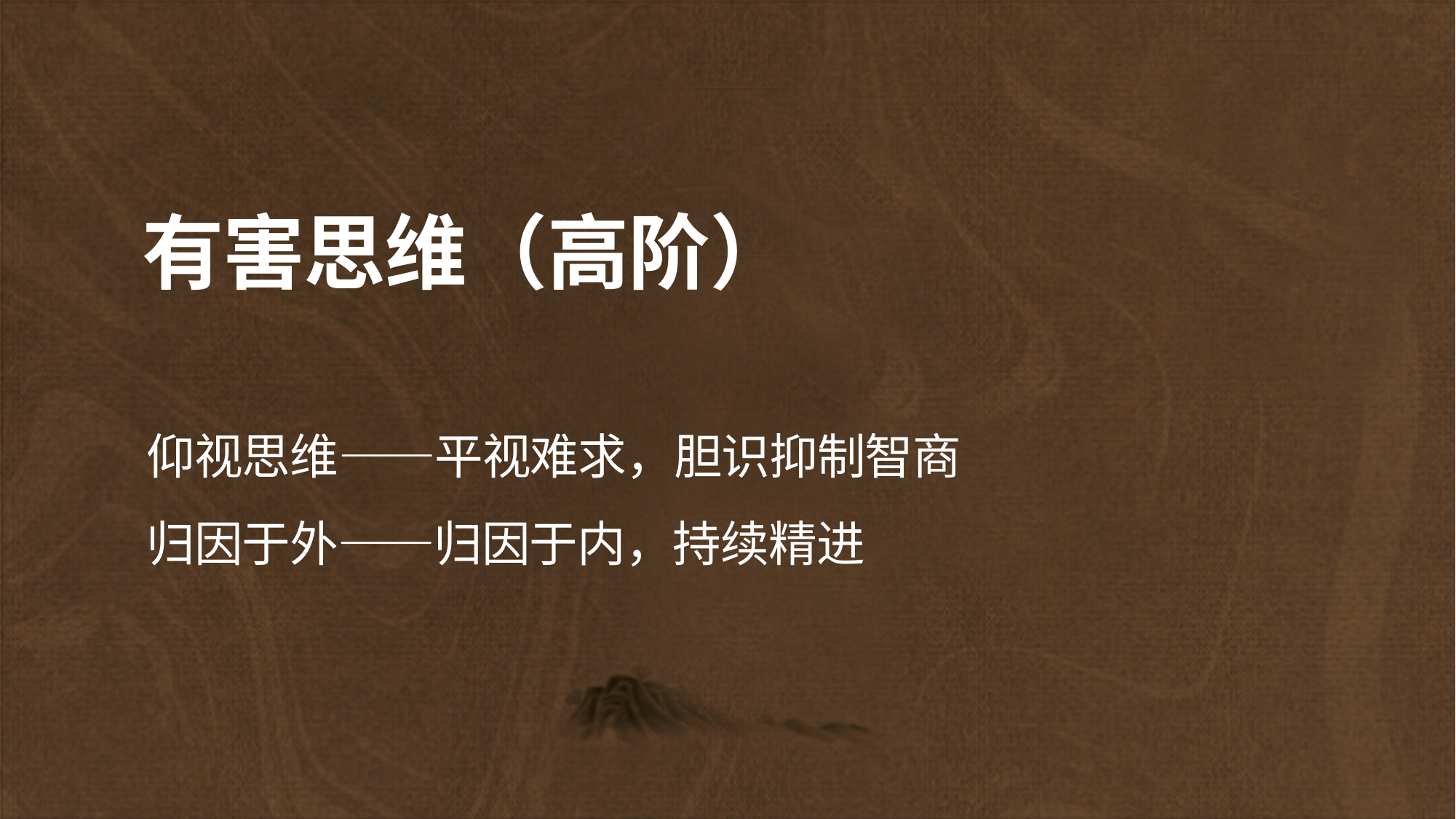

# 有害思维（高阶）

仰视思维——平视难求，胆识抑制智商
归因于外——归因于内，持续精进